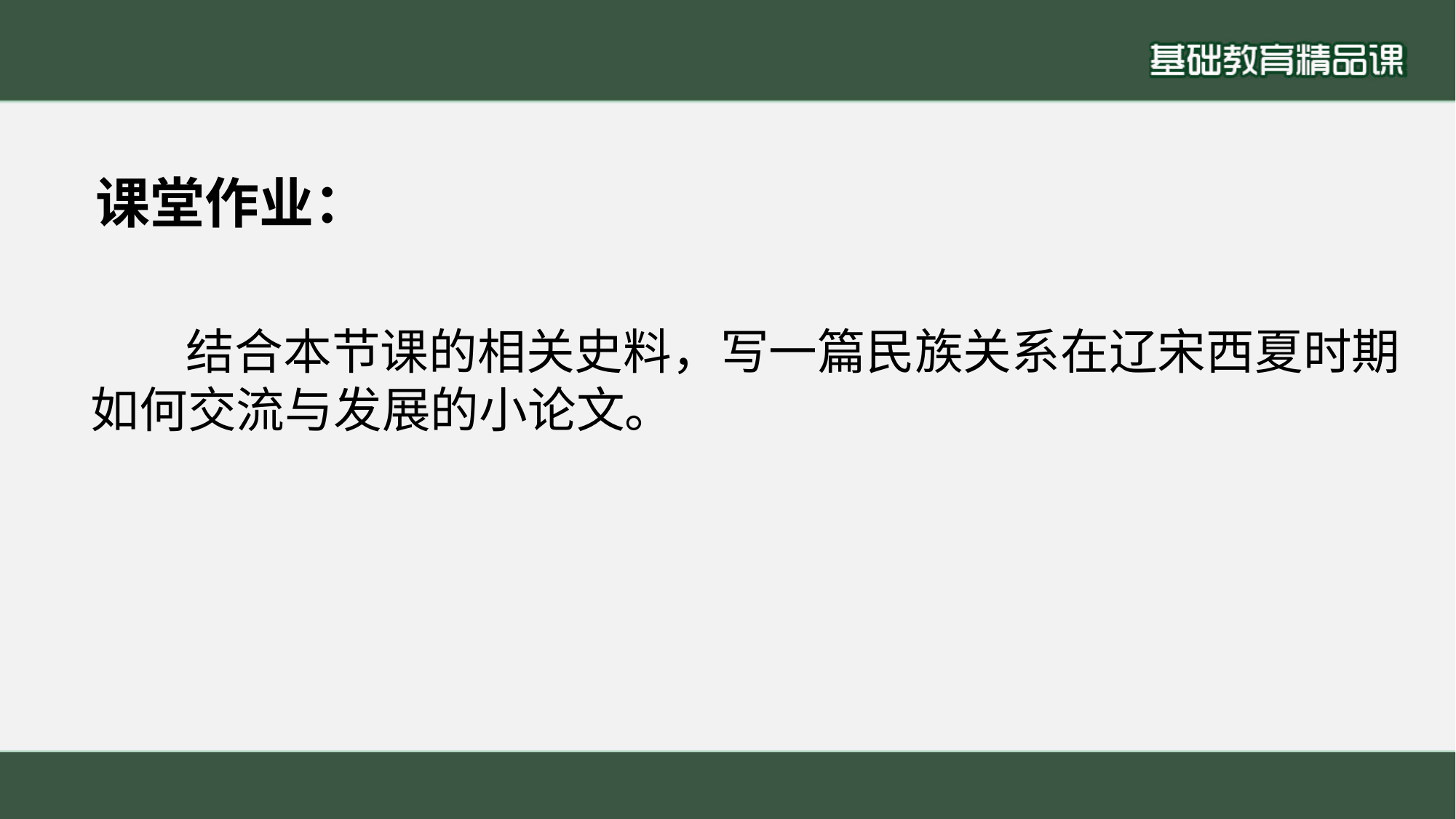

课堂作业：
         结合本节课的相关史料，写一篇民族关系在辽宋西夏时期
如何交流与发展的小论文。